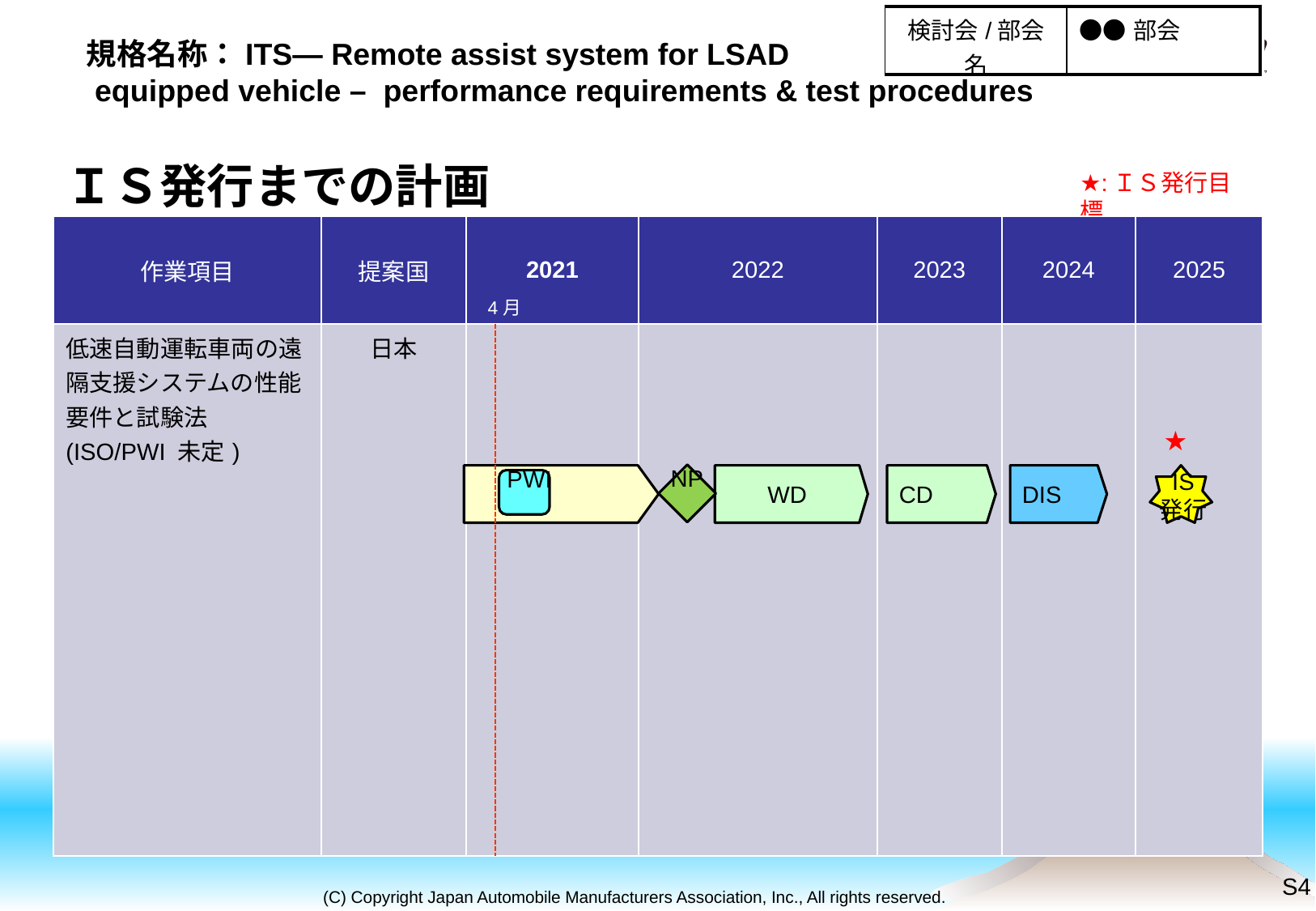

| 検討会/部会名 | ●●部会 |
| --- | --- |
規格名称：ITS— Remote assist system for LSAD
 equipped vehicle –  performance requirements & test procedures
ＩＳ発行までの計画
★:ＩＳ発行目標
| 作業項目 | 提案国 | 2021 | 2022 | 2023 | 2024 | 2025 |
| --- | --- | --- | --- | --- | --- | --- |
| 低速自動運転車両の遠隔支援システムの性能要件と試験法 (ISO/PWI 未定) | 日本 |  |  |  |  |  |
4月
★
IS
発行

WD
CD
DIS

NP
PWI